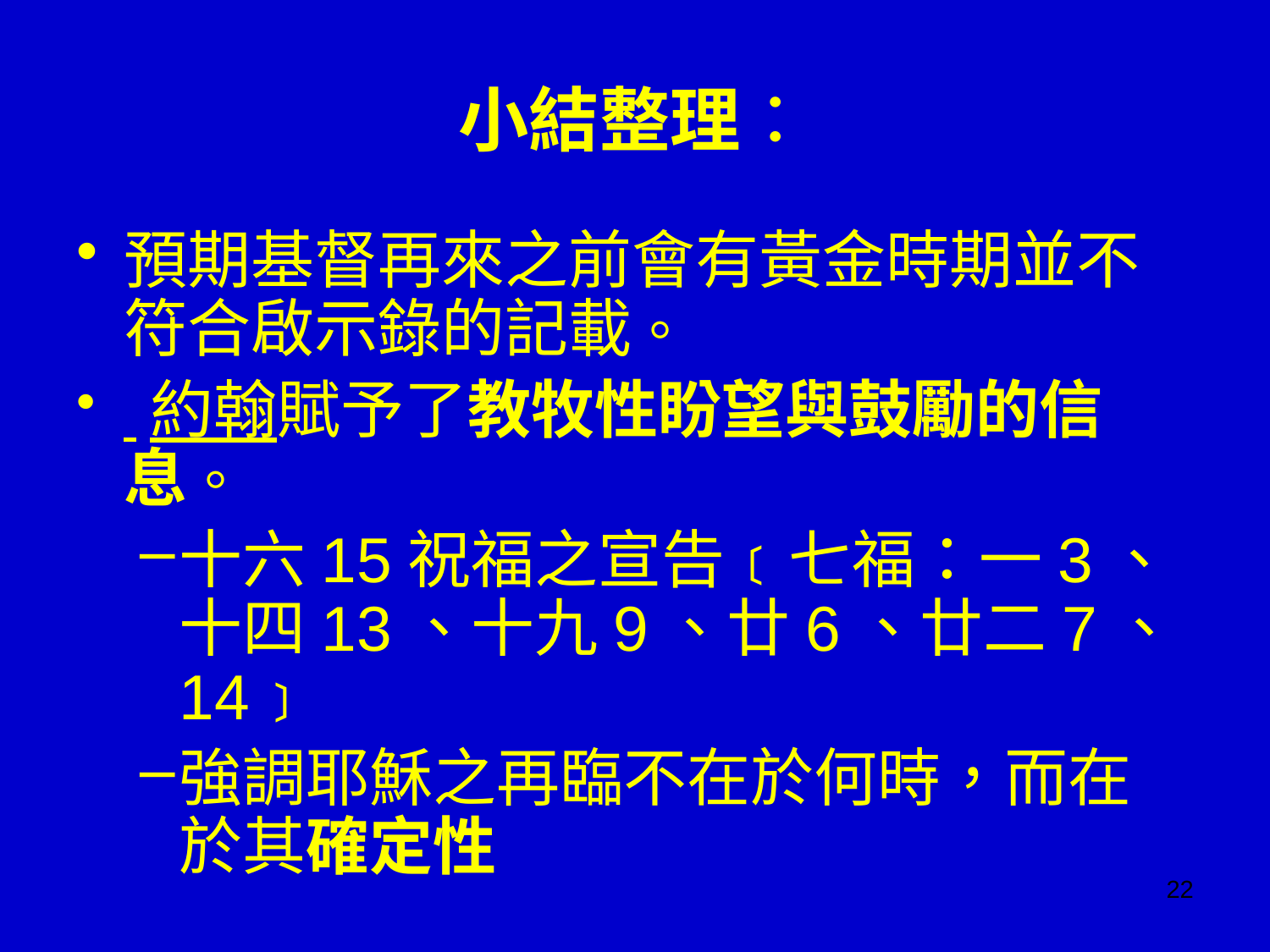

# 小結整理：
預期基督再來之前會有黃金時期並不符合啟示錄的記載。
 約翰賦予了教牧性盼望與鼓勵的信息。
十六15祝福之宣告﹝七福：一3、十四13、十九9、廿6、廿二7、14﹞
強調耶穌之再臨不在於何時，而在於其確定性
22